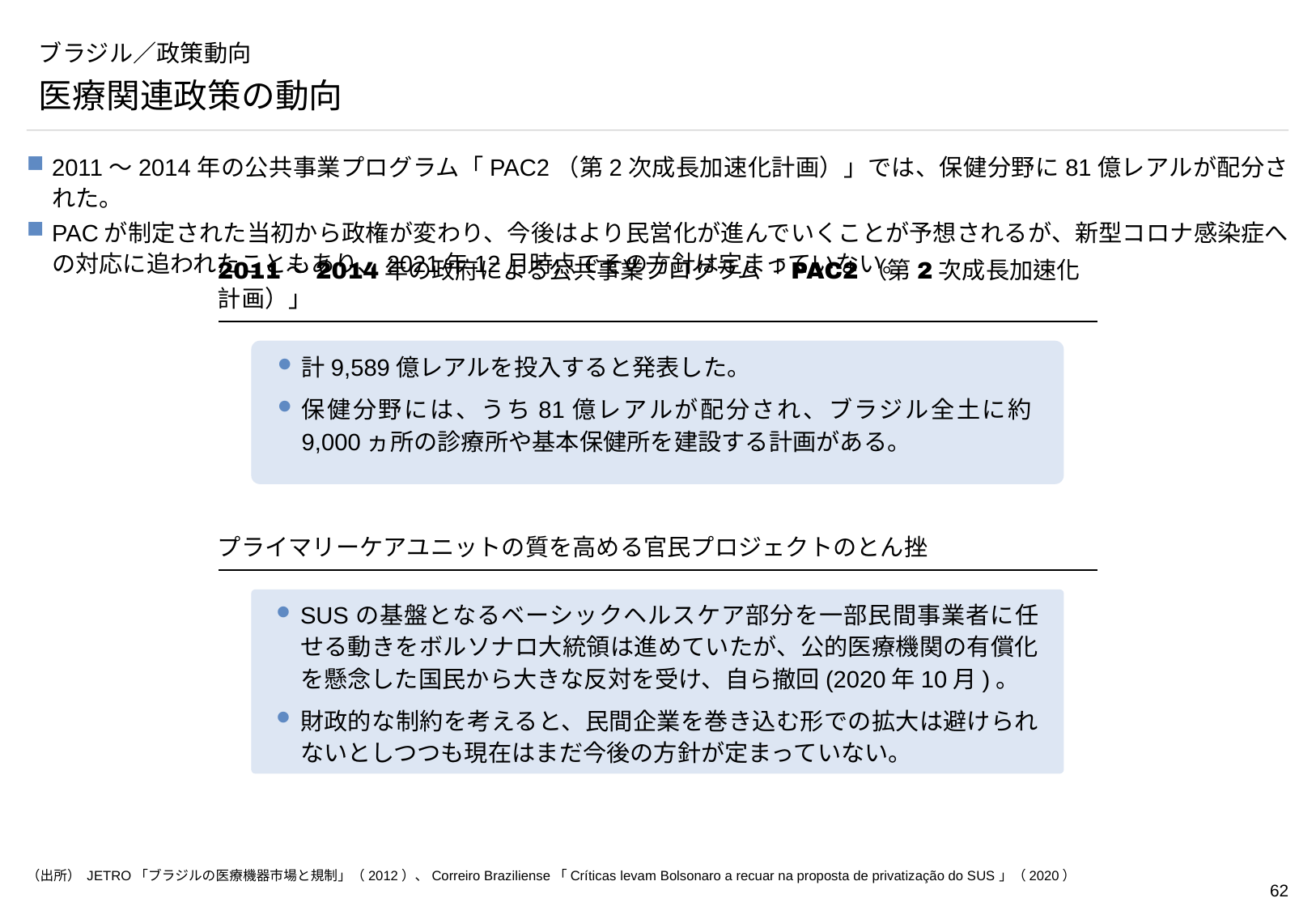

# ブラジル／政策動向
医療関連政策の動向
2011～2014年の公共事業プログラム「PAC2（第2次成長加速化計画）」では、保健分野に81億レアルが配分された。
PACが制定された当初から政権が変わり、今後はより民営化が進んでいくことが予想されるが、新型コロナ感染症への対応に追われたこともあり、2021年12月時点でその方針は定まっていない。
2011～2014年の政府による公共事業プログラム「PAC2（第2次成長加速化計画）」
計9,589億レアルを投入すると発表した。
保健分野には、うち81億レアルが配分され、ブラジル全土に約9,000ヵ所の診療所や基本保健所を建設する計画がある。
プライマリーケアユニットの質を高める官民プロジェクトのとん挫
SUSの基盤となるベーシックヘルスケア部分を一部民間事業者に任せる動きをボルソナロ大統領は進めていたが、公的医療機関の有償化を懸念した国民から大きな反対を受け、自ら撤回(2020年10月)。
財政的な制約を考えると、民間企業を巻き込む形での拡大は避けられないとしつつも現在はまだ今後の方針が定まっていない。
（出所） JETRO「ブラジルの医療機器市場と規制」（2012）、Correiro Braziliense「Críticas levam Bolsonaro a recuar na proposta de privatização do SUS」（2020）